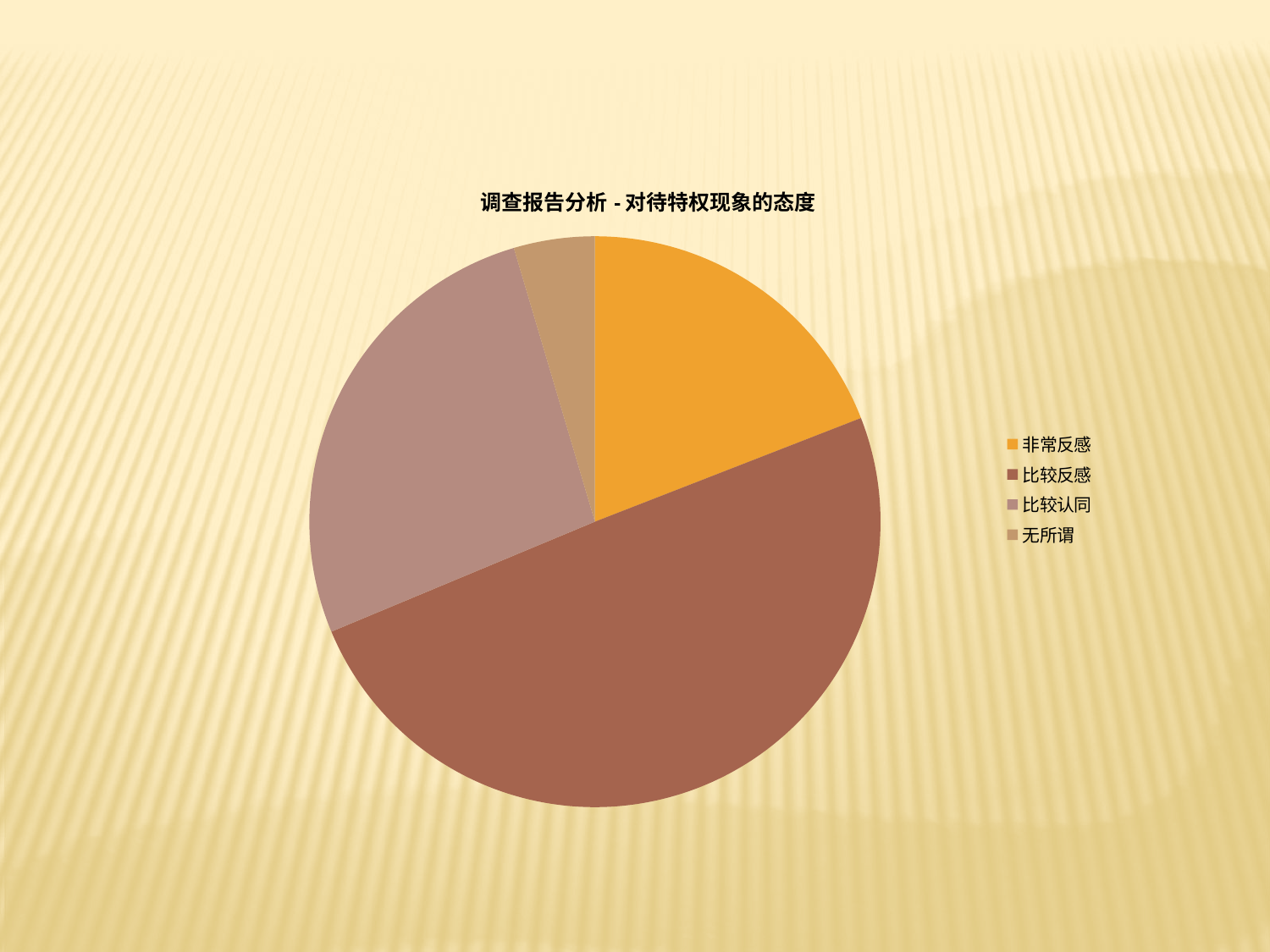

#

### Chart: 调查报告分析-对待特权现象的态度

| Category | 调查报告分析-对待特权现象的态度 |
|---|---|
| 非常反感 | 5.0 |
| 比较反感 | 13.0 |
| 比较认同 | 7.0 |
| 无所谓 | 1.2 |